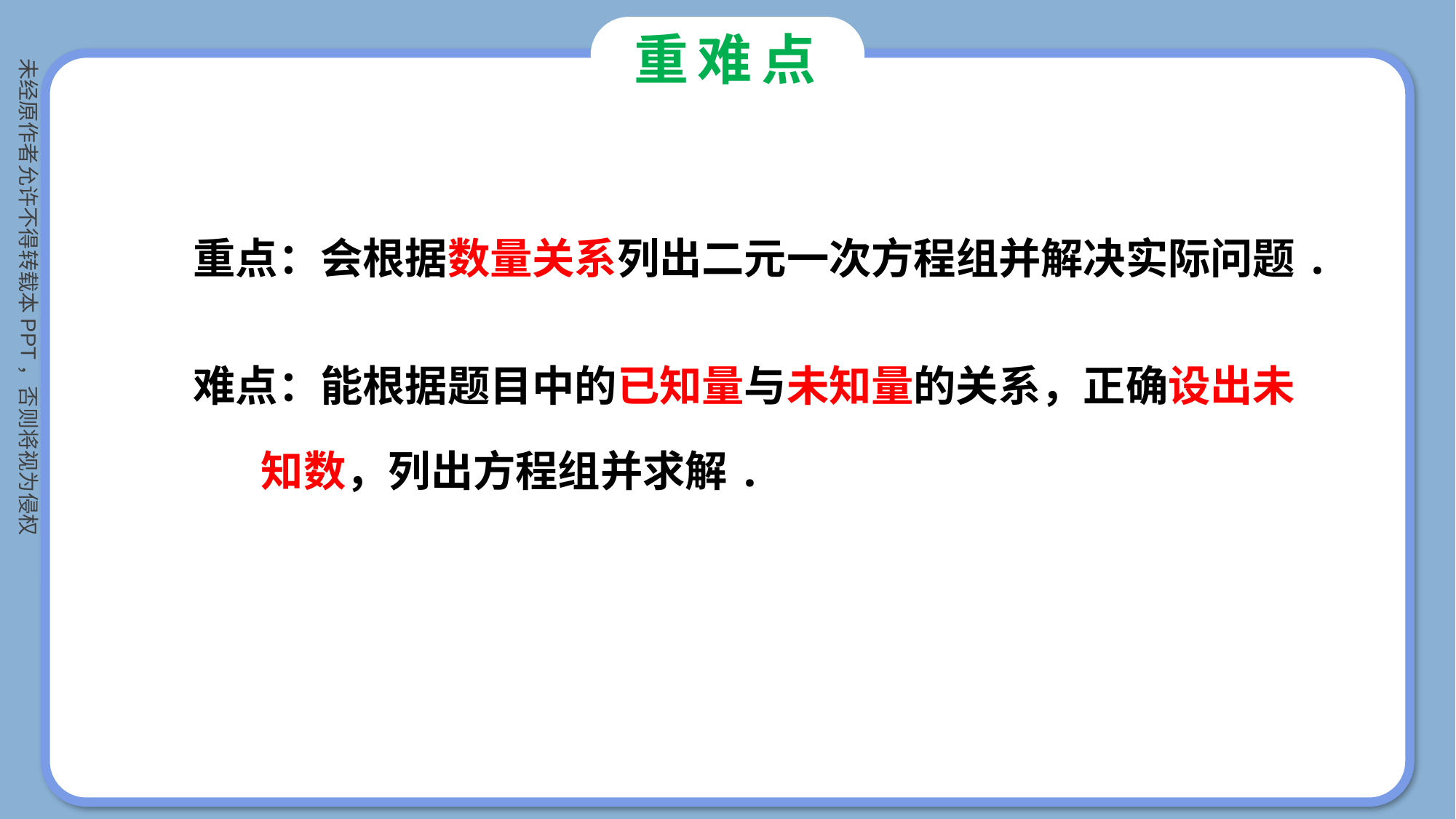

重难点
重点：会根据数量关系列出二元一次方程组并解决实际问题.
难点：能根据题目中的已知量与未知量的关系，正确设出未
      知数，列出方程组并求解.